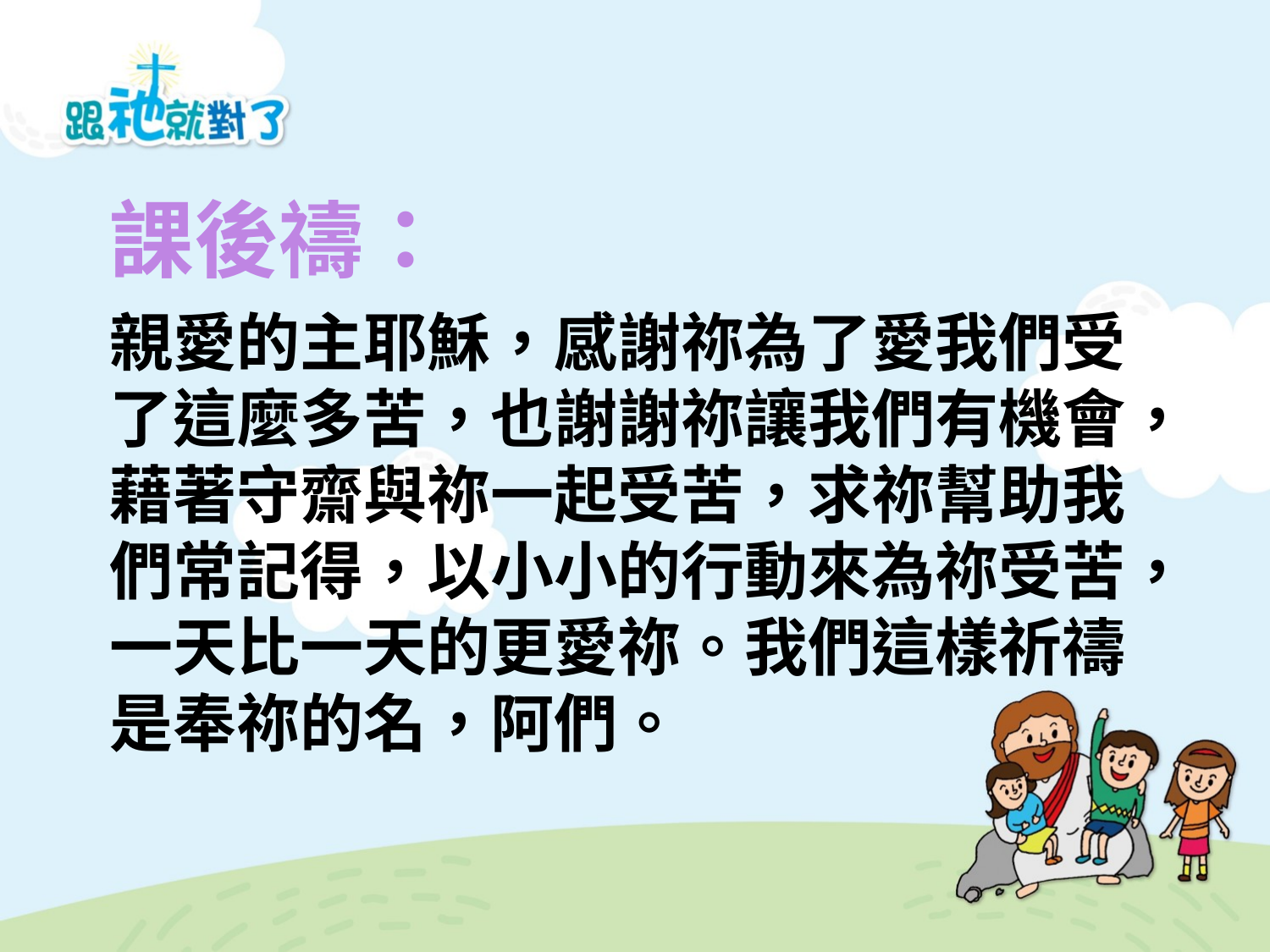

課後禱：
親愛的主耶穌，感謝祢為了愛我們受了這麼多苦，也謝謝祢讓我們有機會，藉著守齋與祢一起受苦，求祢幫助我們常記得，以小小的行動來為祢受苦，一天比一天的更愛祢。我們這樣祈禱是奉祢的名，阿們。